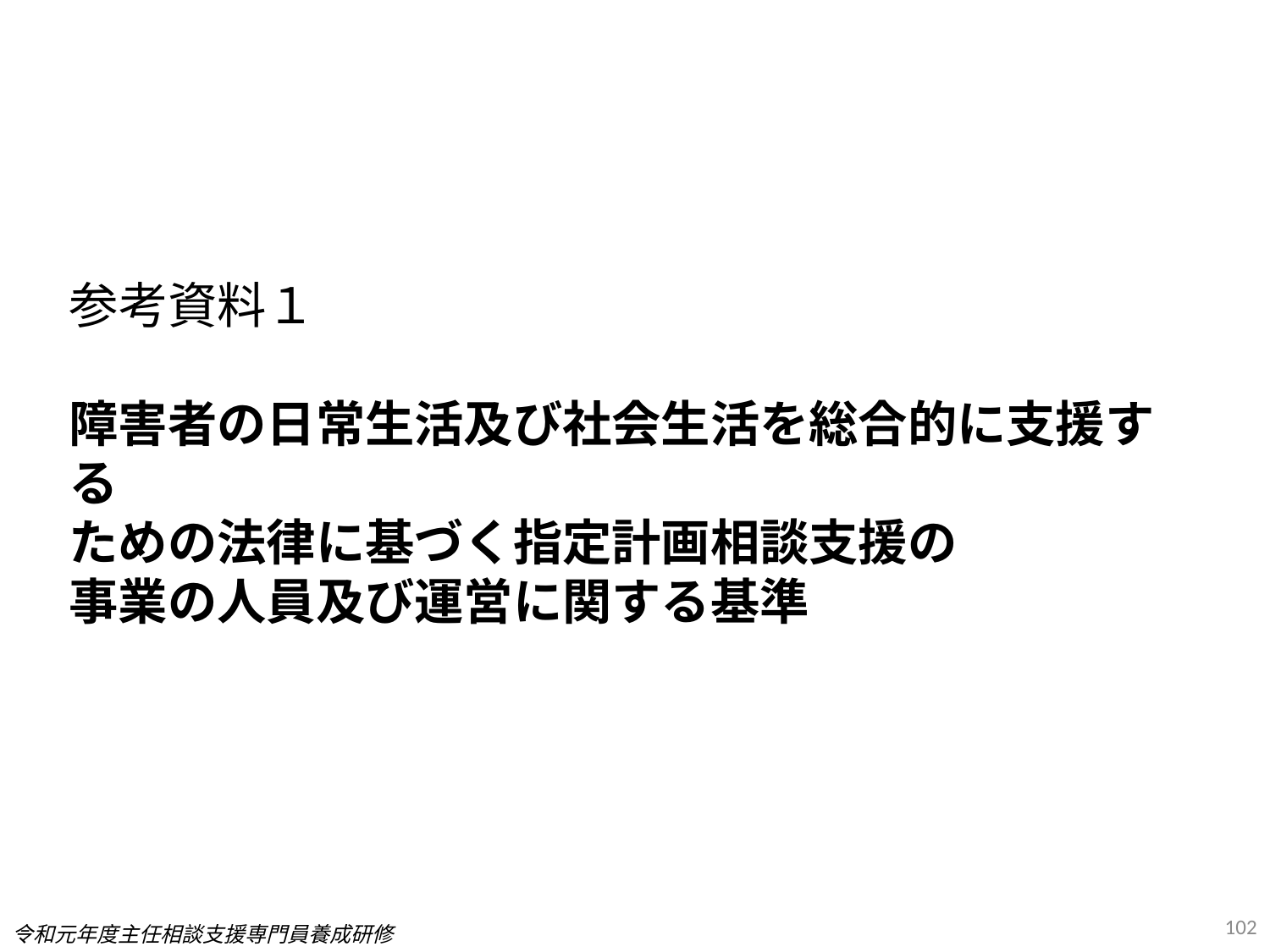

# 参考資料１ 障害者の日常生活及び社会生活を総合的に支援する ための法律に基づく指定計画相談支援の 事業の人員及び運営に関する基準
102
令和元年度主任相談支援専門員養成研修